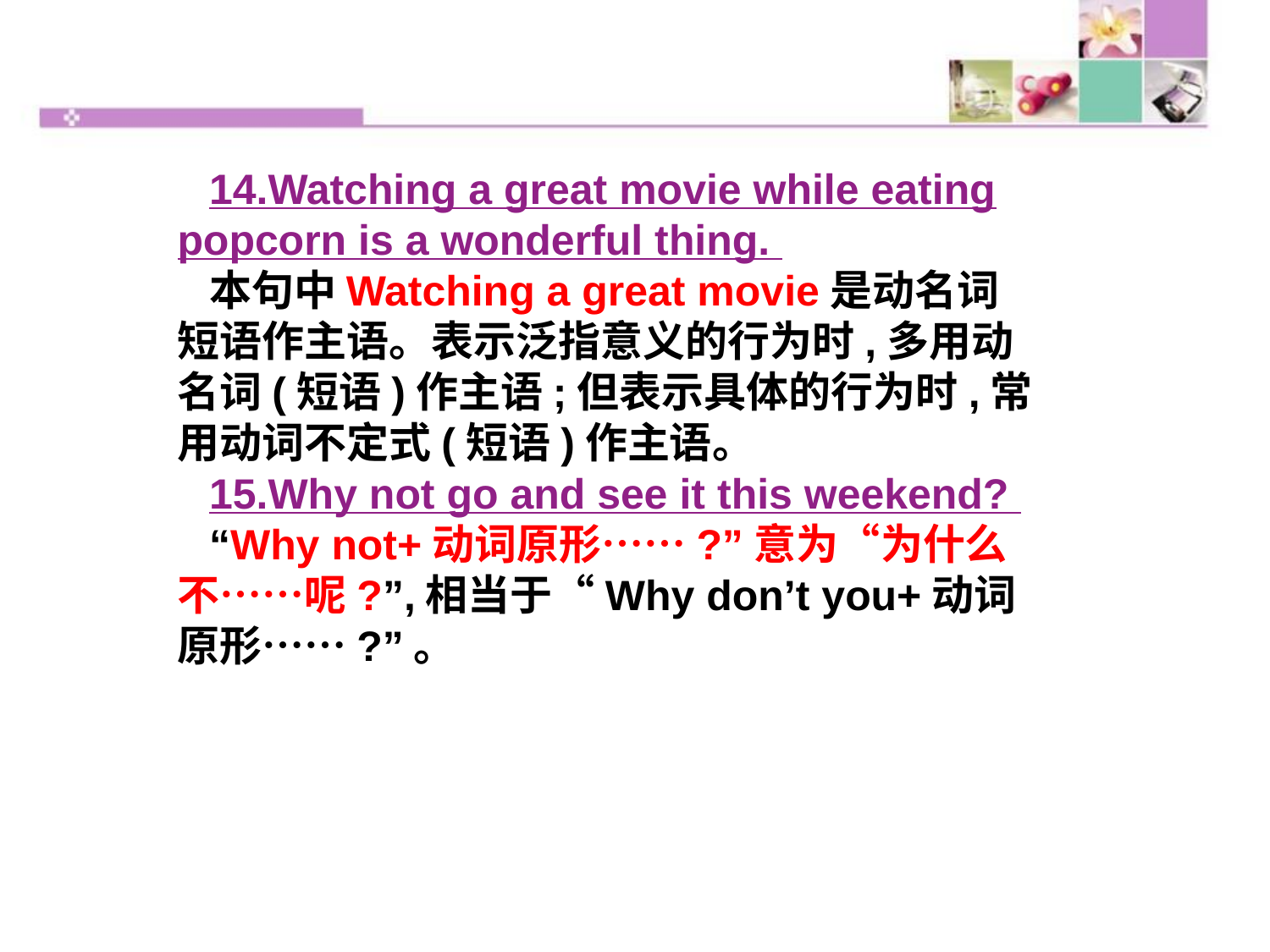

14.Watching a great movie while eating popcorn is a wonderful thing.
本句中Watching a great movie是动名词短语作主语。表示泛指意义的行为时,多用动名词(短语)作主语;但表示具体的行为时,常用动词不定式(短语)作主语。
15.Why not go and see it this weekend?
“Why not+动词原形……?”意为“为什么不……呢?”,相当于“Why don’t you+动词原形……?”。